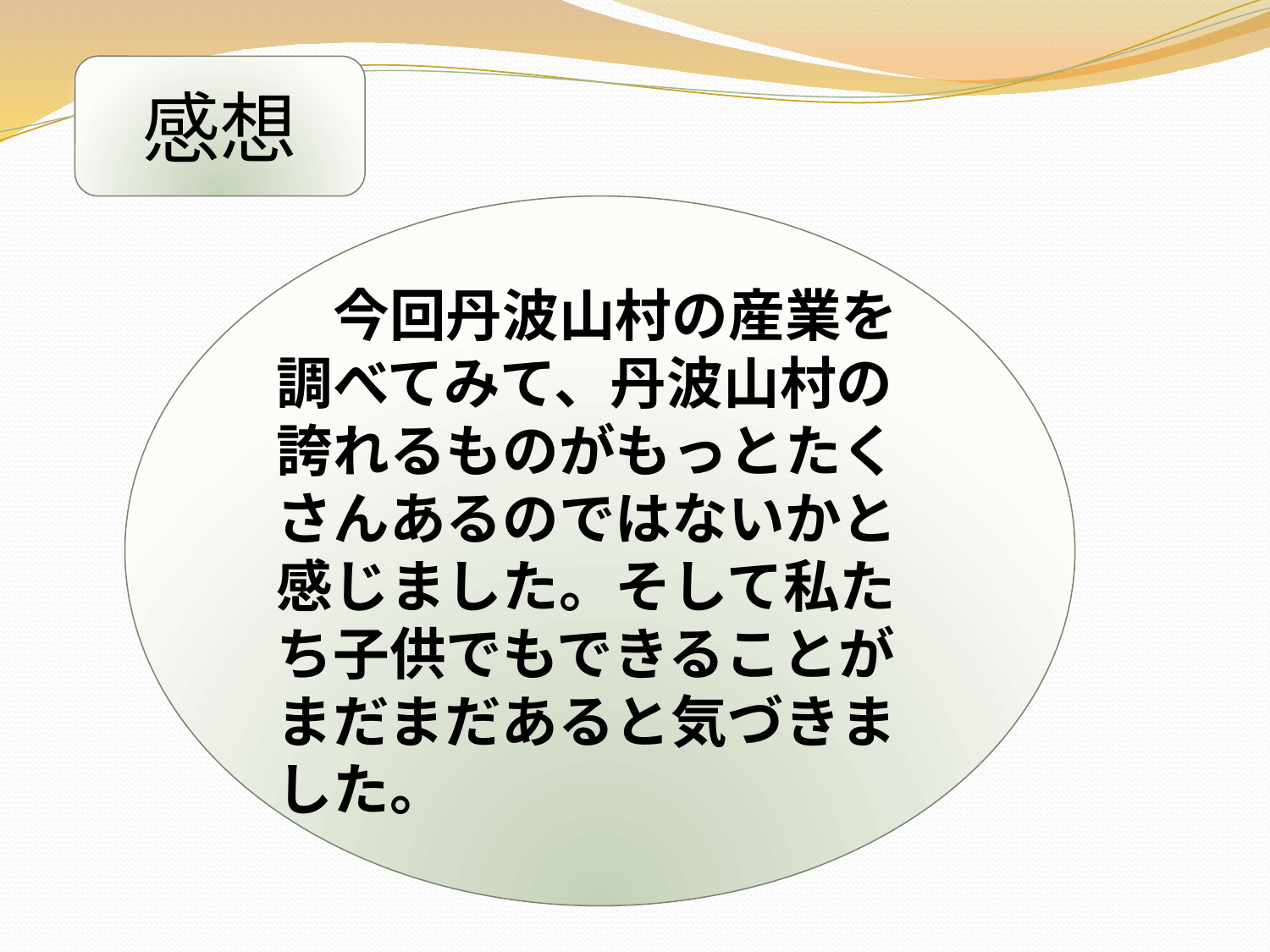

感想
　今回丹波山村の産業を調べてみて、丹波山村の誇れるものがもっとたくさんあるのではないかと感じました。そして私たち子供でもできることがまだまだあると気づきました。